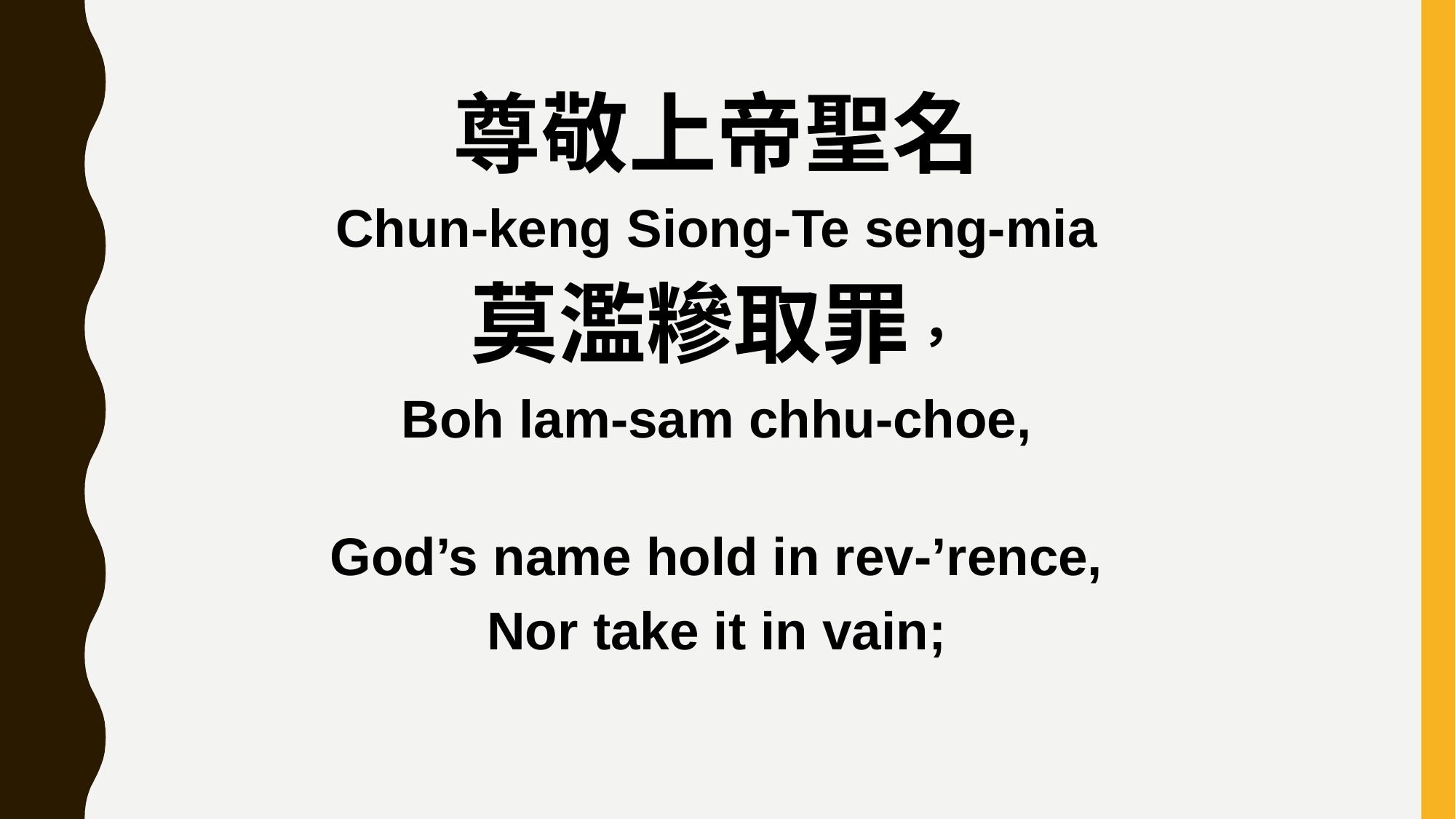

尊敬上帝聖名
Chun-keng Siong-Te seng-mia
莫濫糝取罪，
Boh lam-sam chhu-choe,

God’s name hold in rev-’rence,
Nor take it in vain;